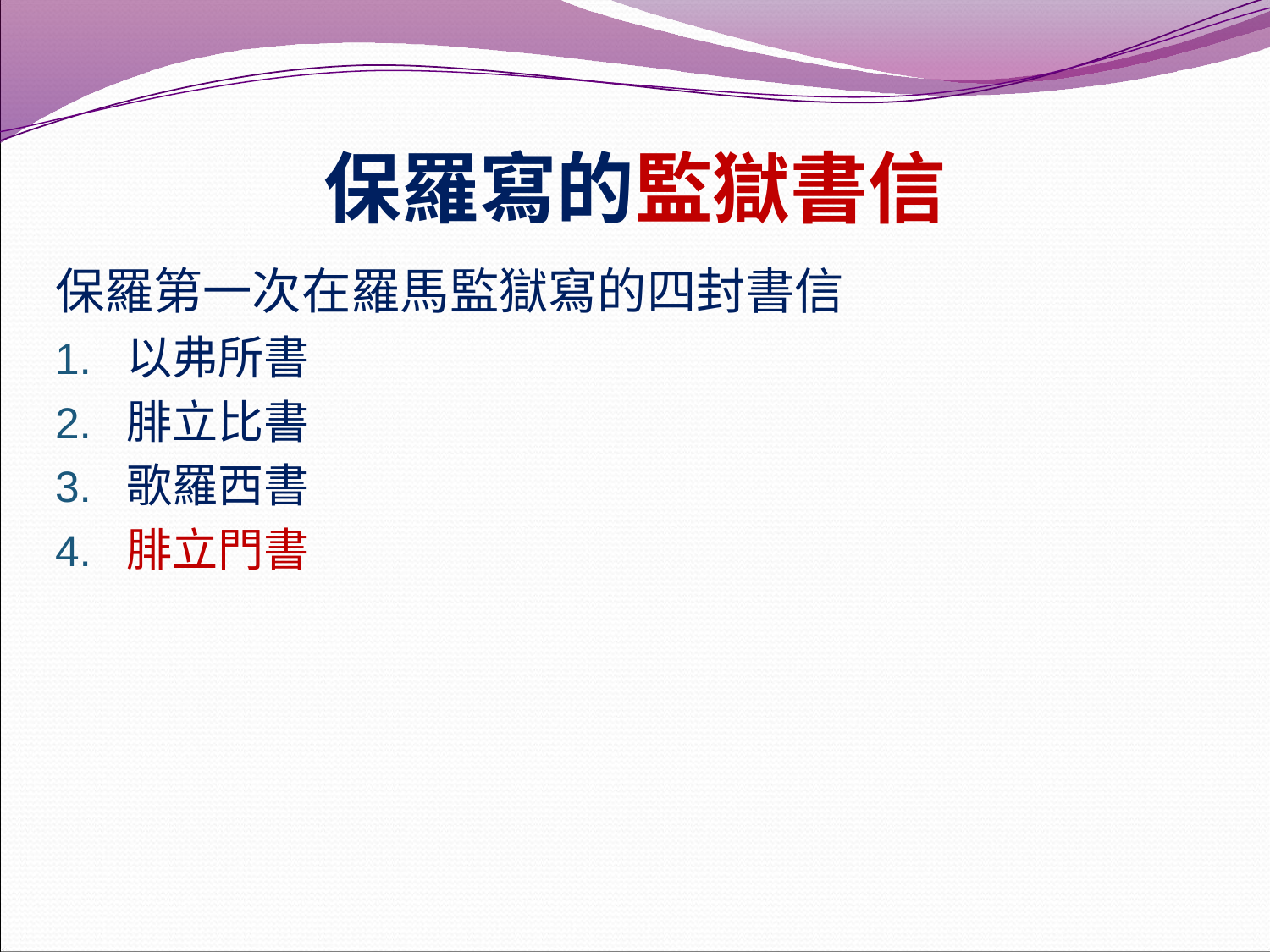

# 保羅寫的監獄書信
保羅第一次在羅馬監獄寫的四封書信
以弗所書
腓立比書
歌羅西書
腓立門書